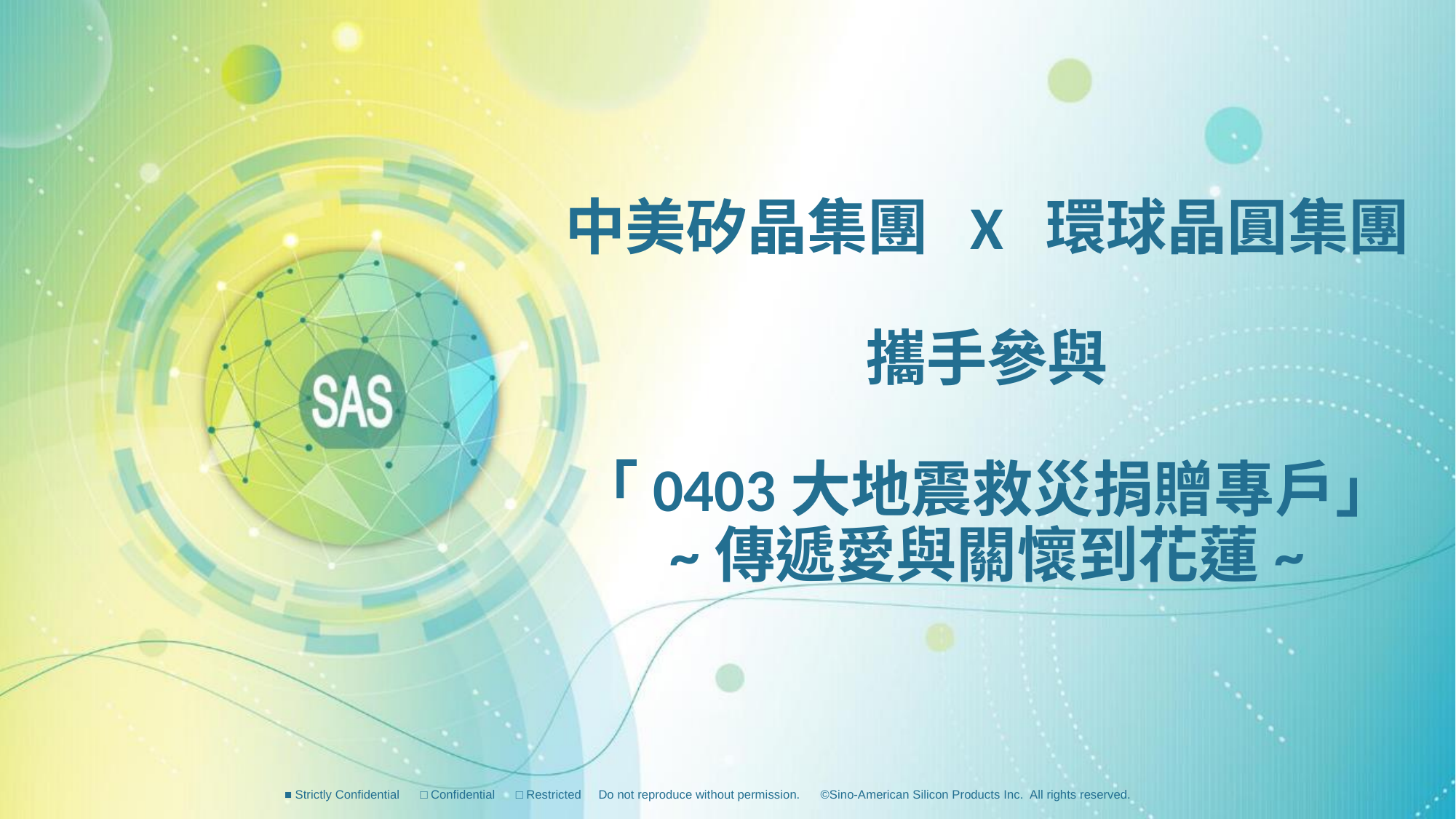

# 中美矽晶集團  X  環球晶圓集團 攜手參與 「0403大地震救災捐贈專戶」 ~傳遞愛與關懷到花蓮~